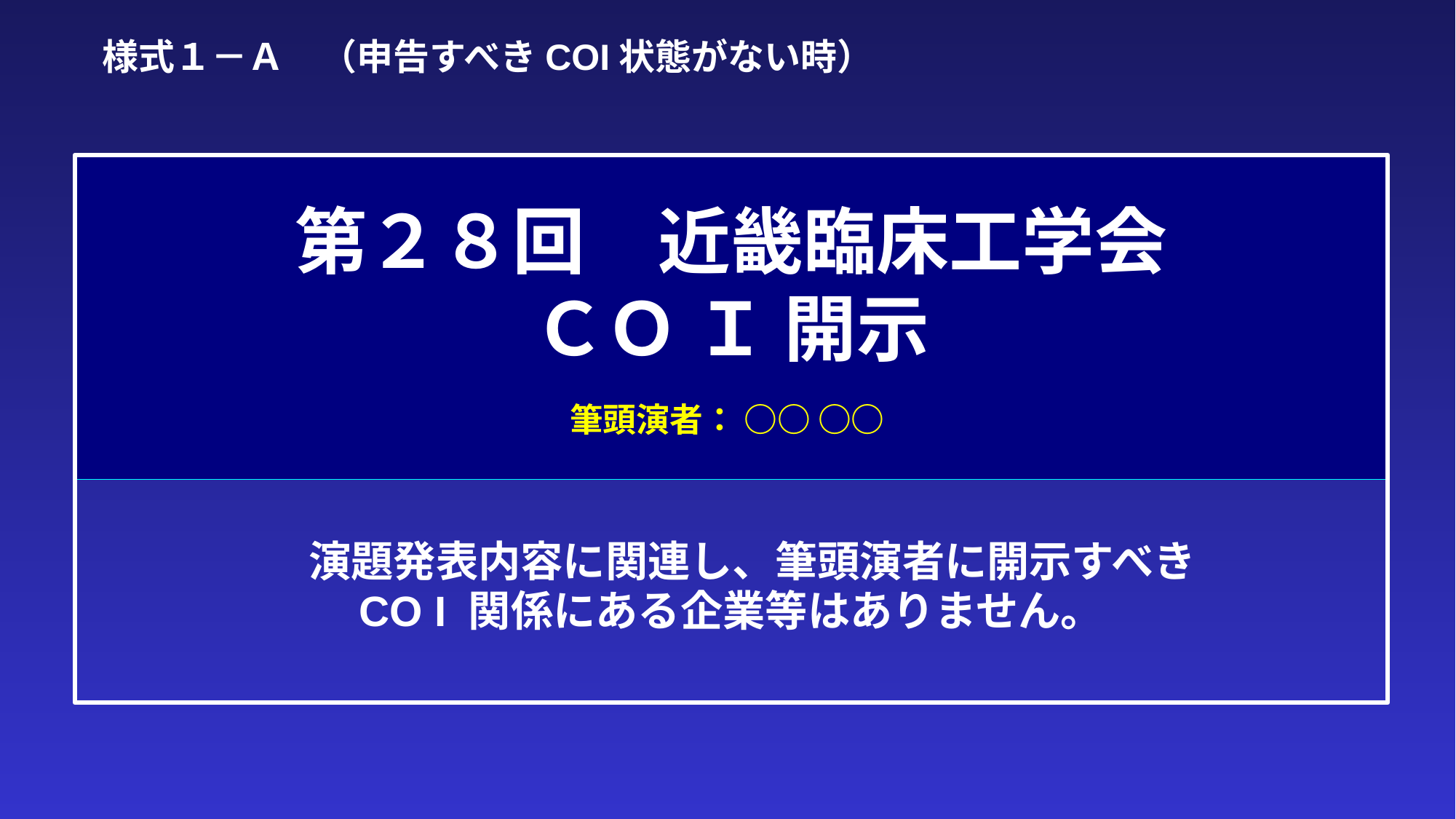

様式１－Ａ　（申告すべきCOI状態がない時）
# 第２８回　近畿臨床工学会 ＣＯ Ｉ 開示 　 筆頭演者： ○○ ○○

　演題発表内容に関連し、筆頭演者に開示すべき
CO I 関係にある企業等はありません。